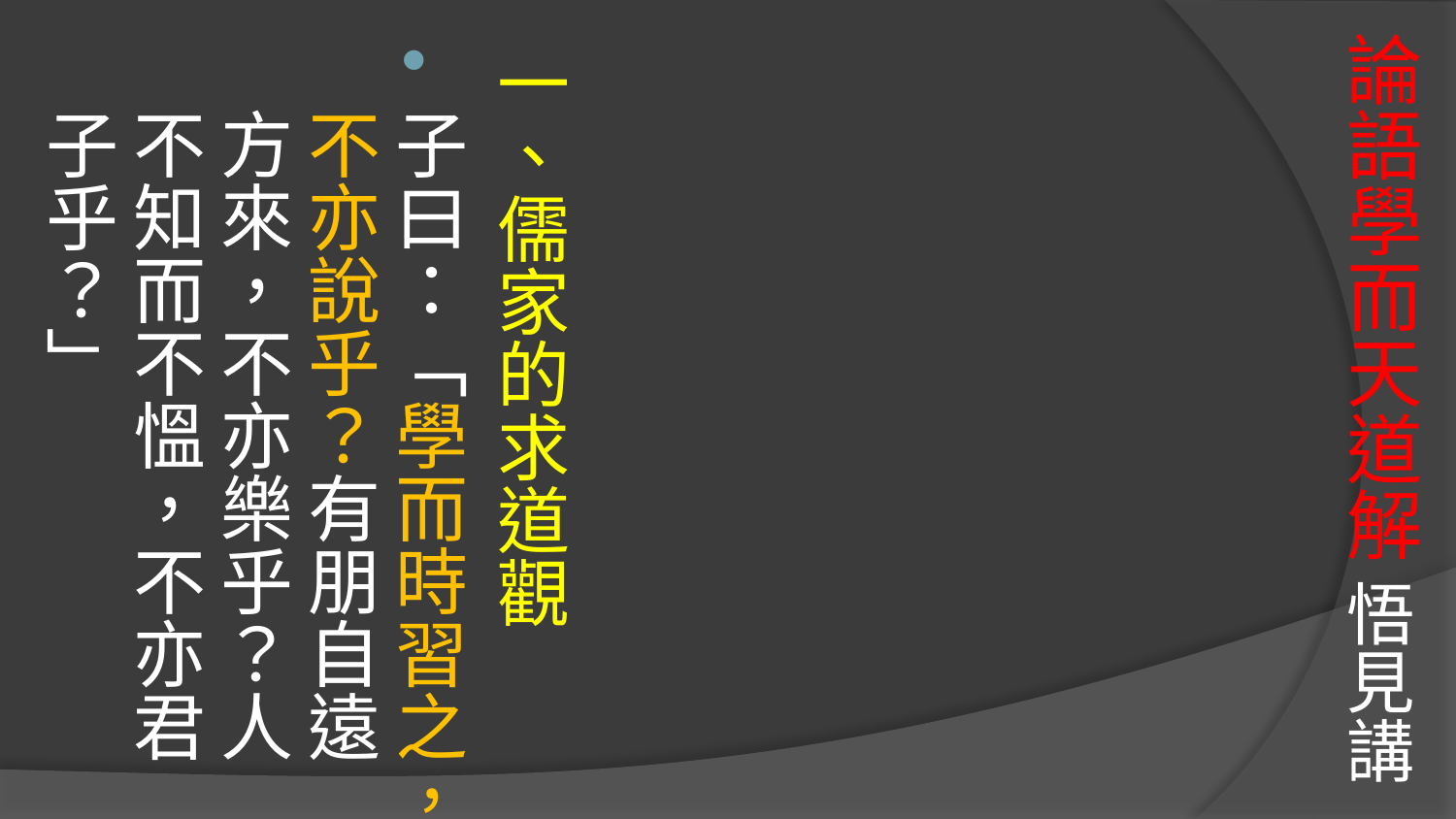

# 論語學而天道解 悟見講
一、儒家的求道觀
子曰：「學而時習之，不亦說乎？有朋自遠方來，不亦樂乎？人不知而不慍，不亦君子乎？」